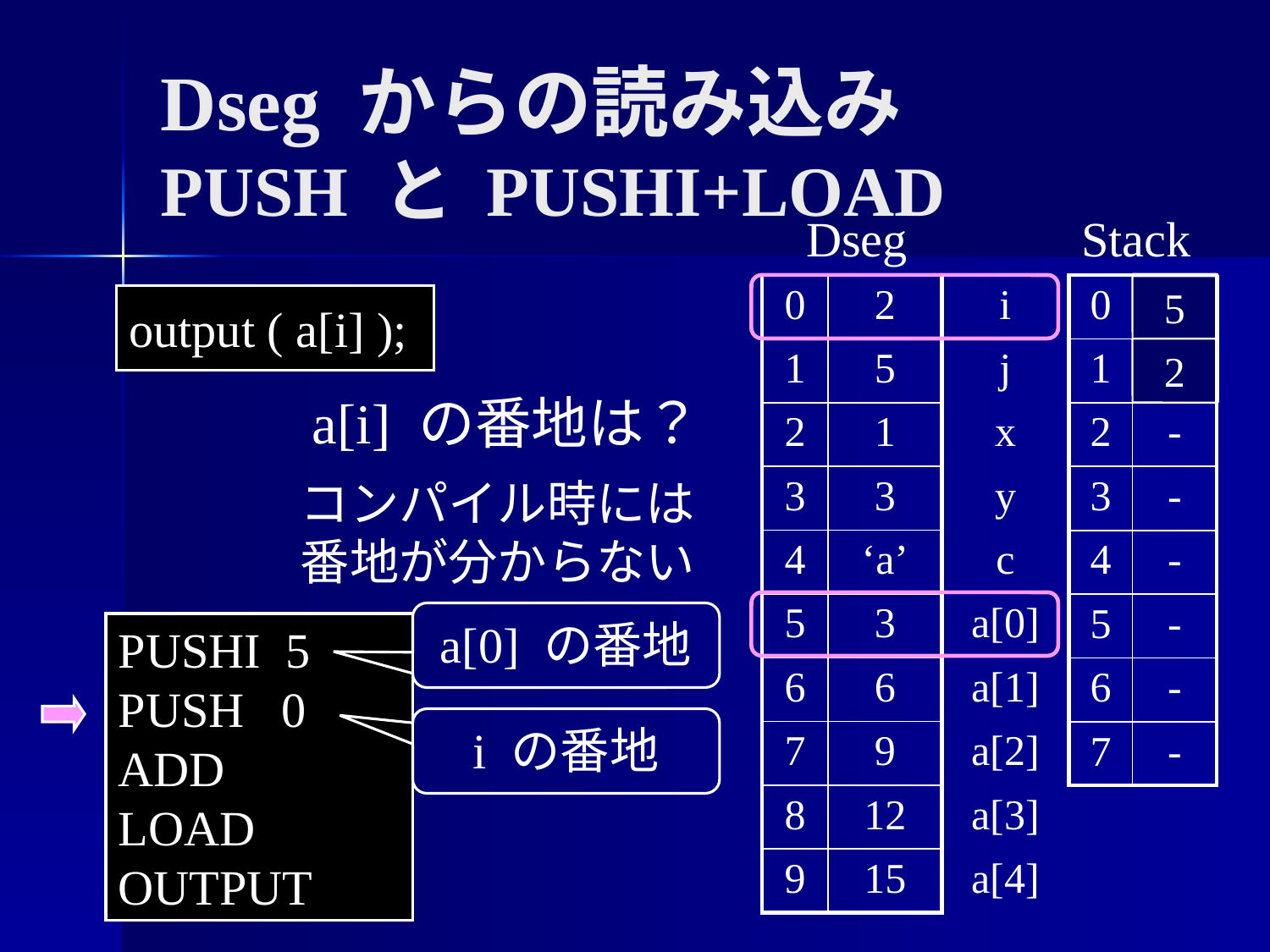

Dseg からの読み込み
PUSH と PUSHI+LOAD
Dseg
Stack

| 0 | 2 | i |
| --- | --- | --- |
| 1 | 5 | j |
| 2 | 1 | x |
| 3 | 3 | y |
| 4 | ‘a’ | c |
| 5 | 3 | a[0] |
| 6 | 6 | a[1] |
| 7 | 9 | a[2] |
| 8 | 12 | a[3] |
| 9 | 15 | a[4] |
| 0 | - |
| --- | --- |
| 1 | - |
| 2 | - |
| 3 | - |
| 4 | - |
| 5 | - |
| 6 | - |
| 7 | - |
5

output ( a[i] );
2

a[i] の番地は？
コンパイル時には
番地が分からない

a[0] の番地
PUSHI  5
PUSH   0
ADD
LOAD
OUTPUT

i の番地